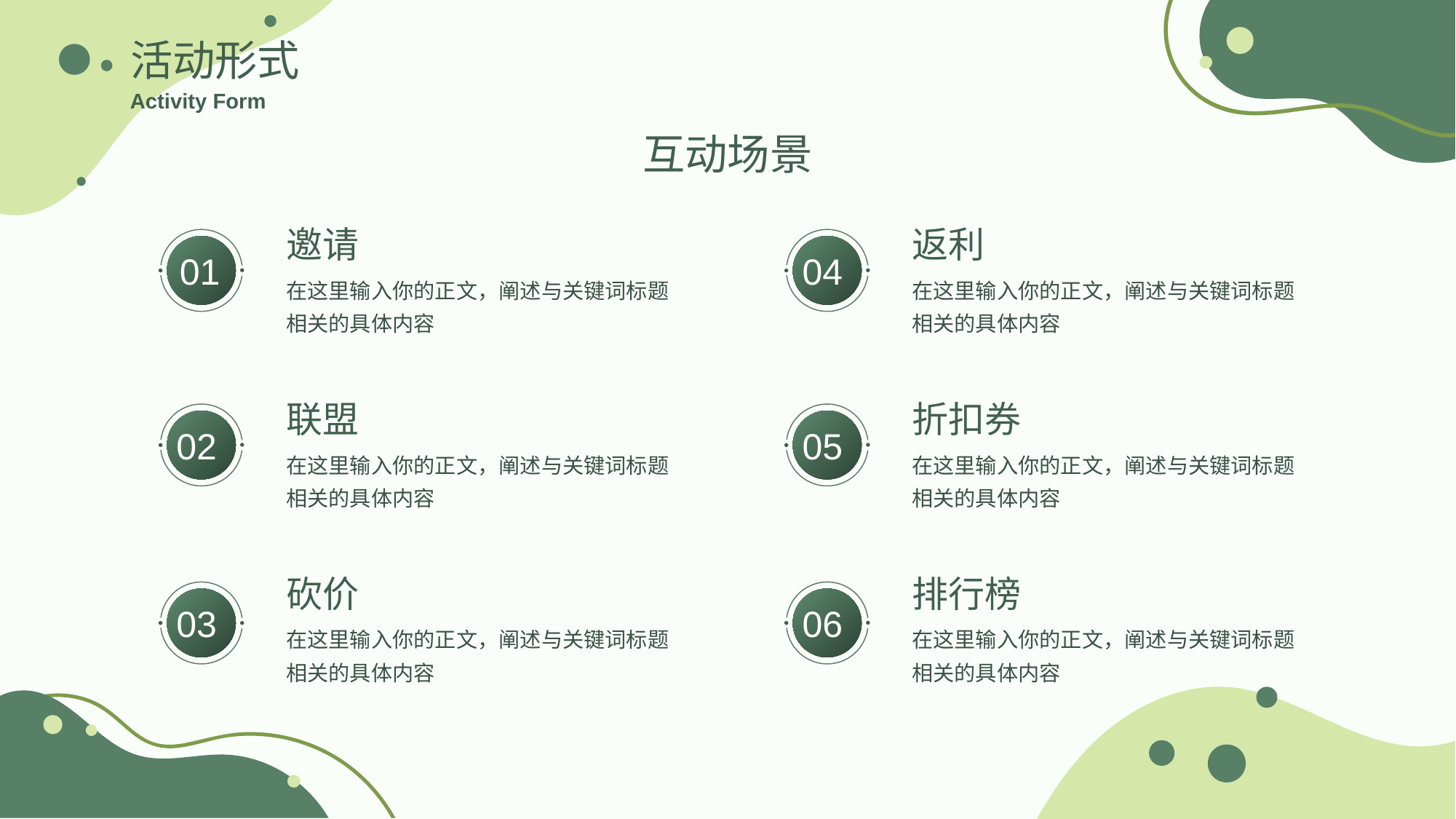

活动形式
Activity Form
互动场景
邀请
返利

01

04

在这里输入你的正文，阐述与关键词标题相关的具体内容
在这里输入你的正文，阐述与关键词标题相关的具体内容
联盟
折扣券

02

05

在这里输入你的正文，阐述与关键词标题相关的具体内容
在这里输入你的正文，阐述与关键词标题相关的具体内容
砍价
排行榜

03

06

在这里输入你的正文，阐述与关键词标题相关的具体内容
在这里输入你的正文，阐述与关键词标题相关的具体内容